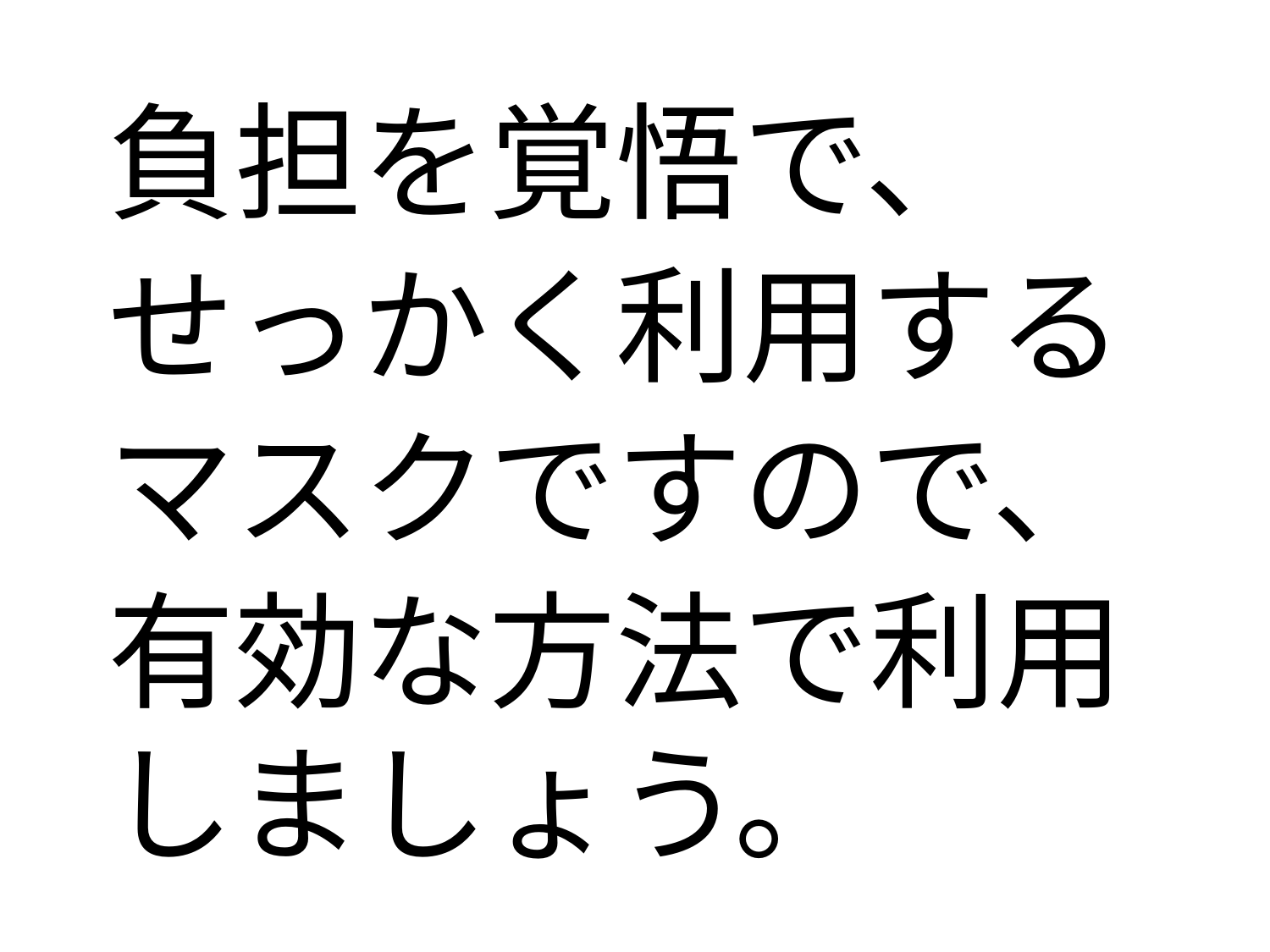

#
負担を覚悟で、
せっかく利用する
マスクですので、
有効な方法で利用しましょう。